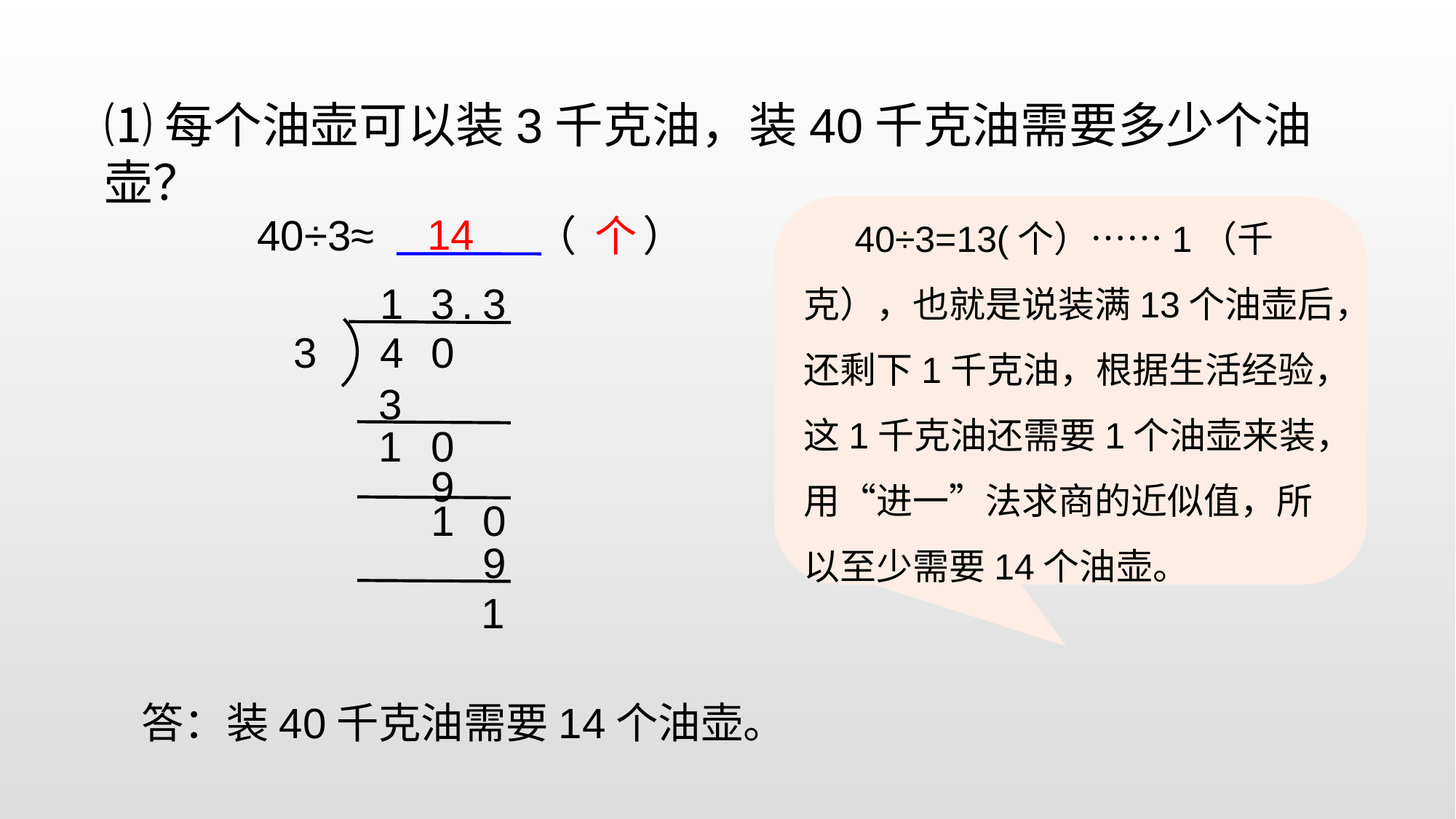

⑴每个油壶可以装3千克油，装40千克油需要多少个油壶？
     40÷3=13(个）……1（千克），也就是说装满13个油壶后，还剩下1千克油，根据生活经验，这1千克油还需要1个油壶来装，用“进一”法求商的近似值，所以至少需要14个油壶。
14
40÷3≈
（       ）
个
1
3
.
3

3
4
0
3
1
0
9
1
0
9
1
答：装40千克油需要14个油壶。